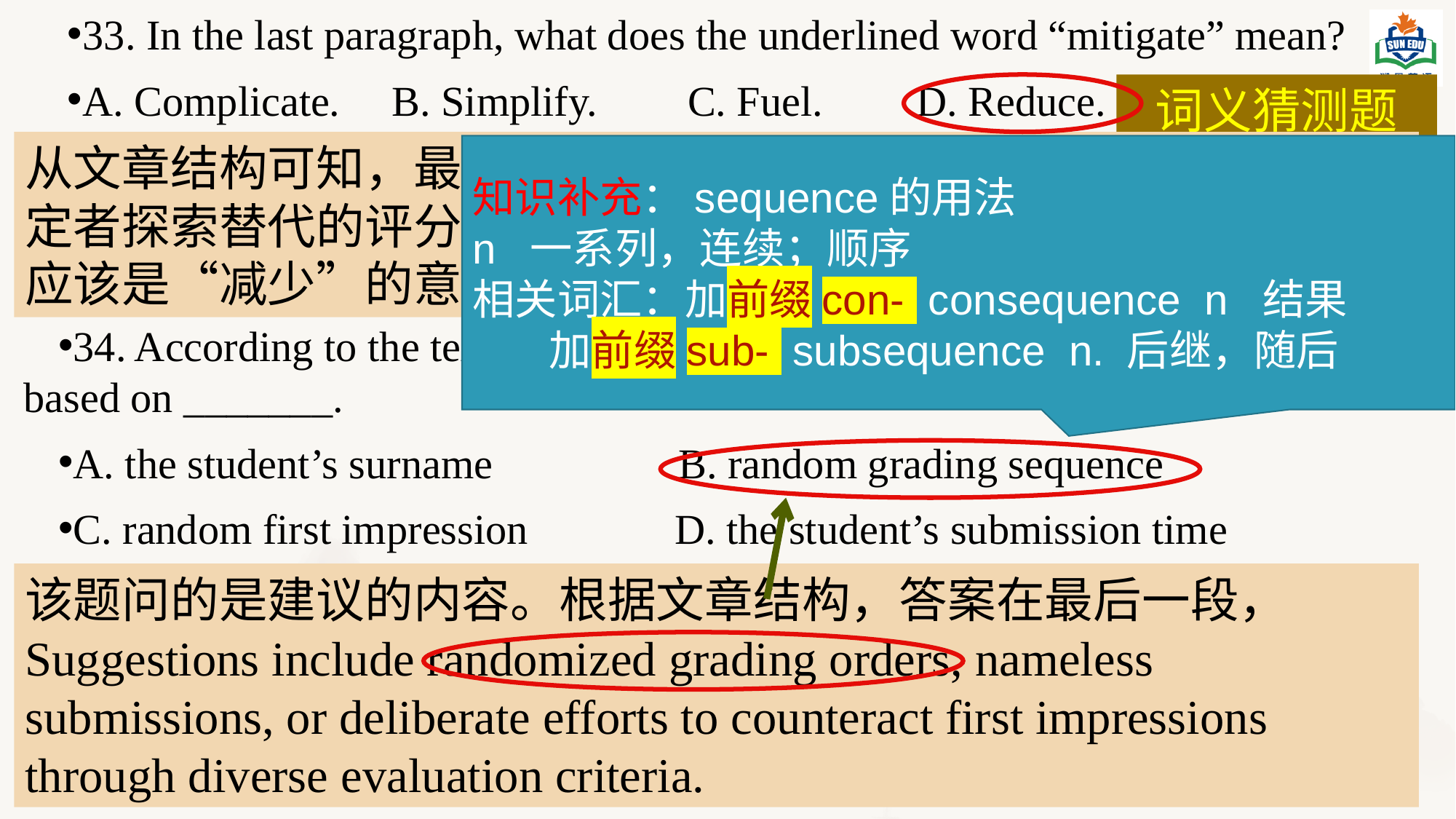

33. In the last paragraph, what does the underlined word “mitigate” mean?
A. Complicate.	   B. Simplify.	C. Fuel.	 D. Reduce.

词义猜测题
从文章结构可知，最后一段是提出建议：鼓励教育机构和政策制定者探索替代的评分策略，以减少字母顺序偏见。因此划线单词应该是“减少”的意思
知识补充：sequence的用法
n  一系列，连续；顺序
相关词汇：加前缀con-  consequence  n  结果
       加前缀sub-  subsequence  n. 后继，随后
34. According to the text, one suggested alternative grading strategy should be based on _______.
A. the student’s surname		B. random grading sequence
C. random first impression	          D. the student’s submission time

该题问的是建议的内容。根据文章结构，答案在最后一段， Suggestions include randomized grading orders, nameless submissions, or deliberate efforts to counteract first impressions through diverse evaluation criteria.